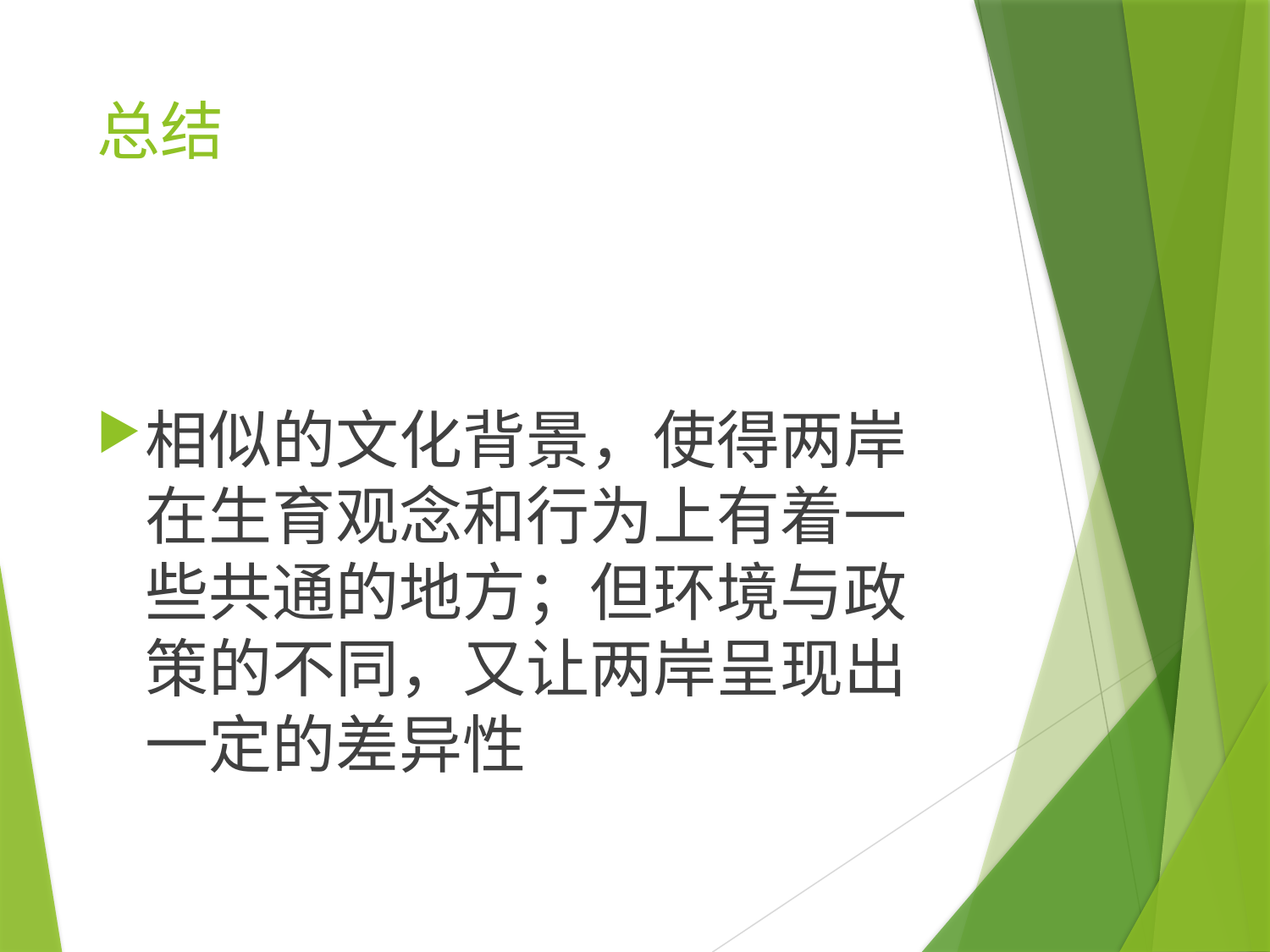

# 总结

相似的文化背景，使得两岸在生育观念和行为上有着一些共通的地方；但环境与政策的不同，又让两岸呈现出一定的差异性